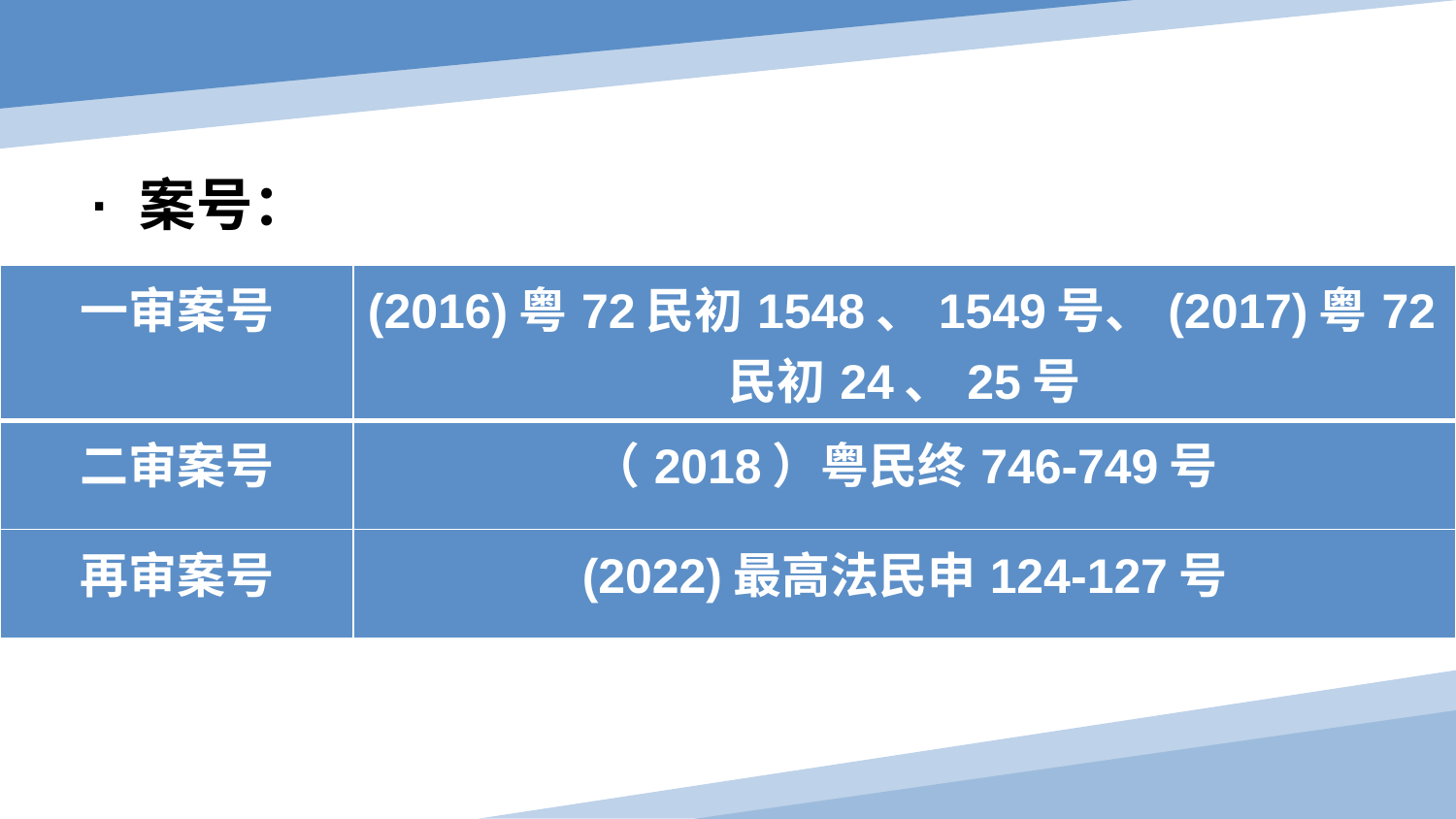

CONTENTS
· 案号：
| 一审案号 | (2016)粤72民初1548、1549号、(2017)粤72民初24、25号 |
| --- | --- |
| 二审案号 | （2018）粤民终746-749号 |
| 再审案号 | (2022)最高法民申124-127号 |